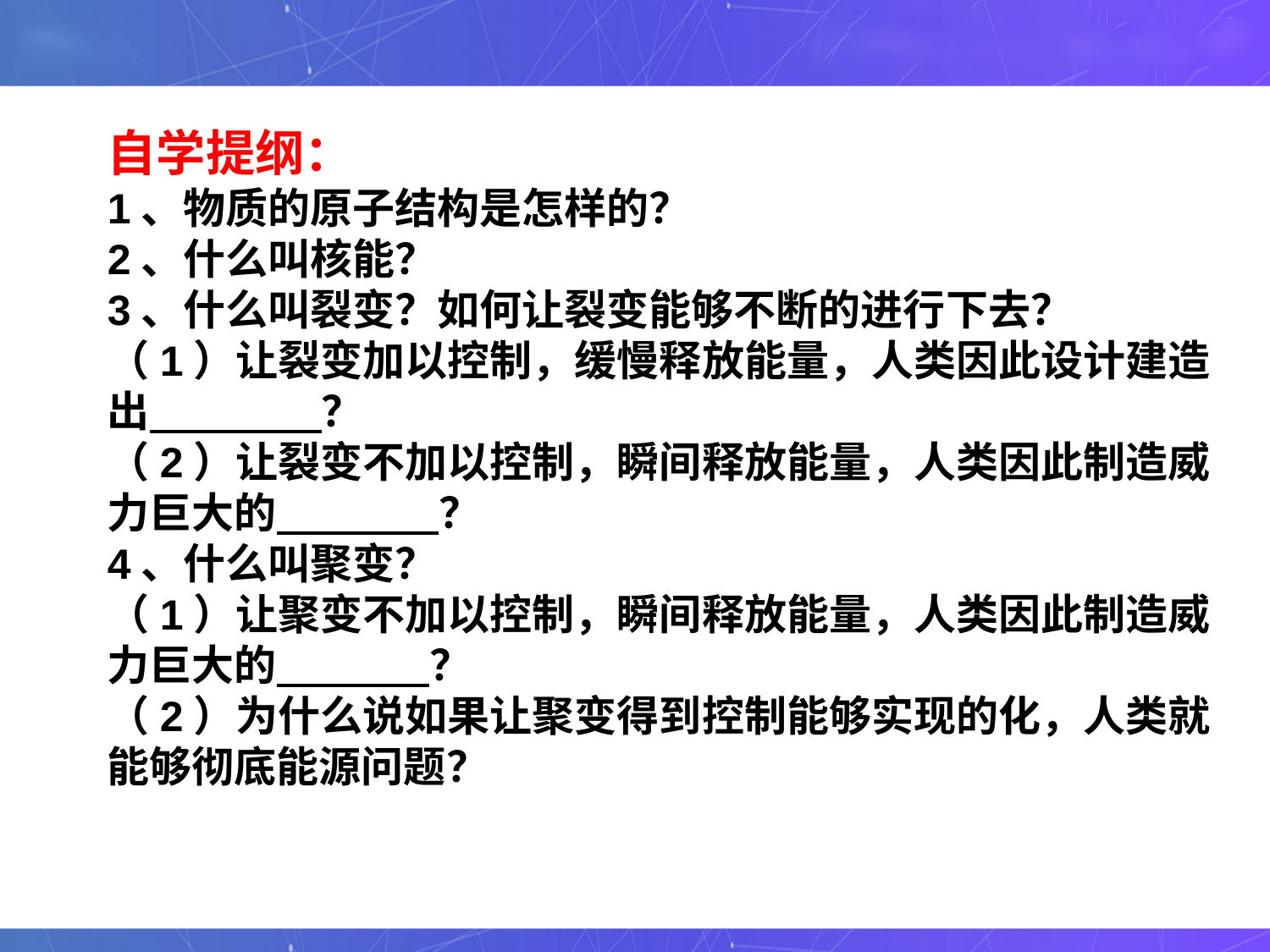

自学提纲：
1、物质的原子结构是怎样的？
2、什么叫核能？
3、什么叫裂变？如何让裂变能够不断的进行下去？
（1）让裂变加以控制，缓慢释放能量，人类因此设计建造出                  ？
（2）让裂变不加以控制，瞬间释放能量，人类因此制造威力巨大的                 ？
4、什么叫聚变？
（1）让聚变不加以控制，瞬间释放能量，人类因此制造威力巨大的                ？
（2）为什么说如果让聚变得到控制能够实现的化，人类就能够彻底能源问题？